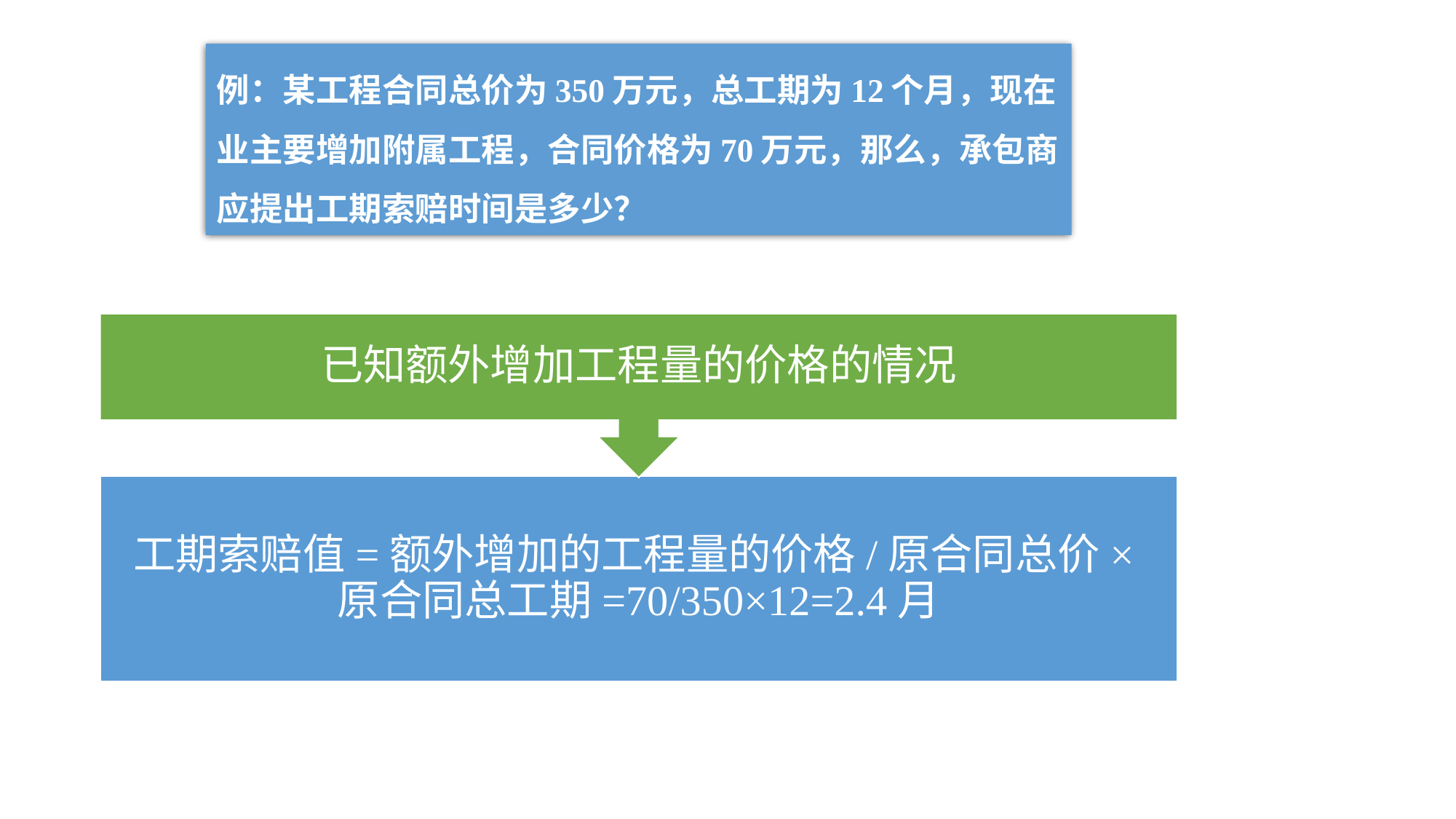

#
例：某工程合同总价为350万元，总工期为12个月，现在业主要增加附属工程，合同价格为70万元，那么，承包商应提出工期索赔时间是多少？
工期索赔值=额外增加的工程量的价格/原合同总价×原合同总工期=70/350×12=2.4月
已知额外增加工程量的价格的情况